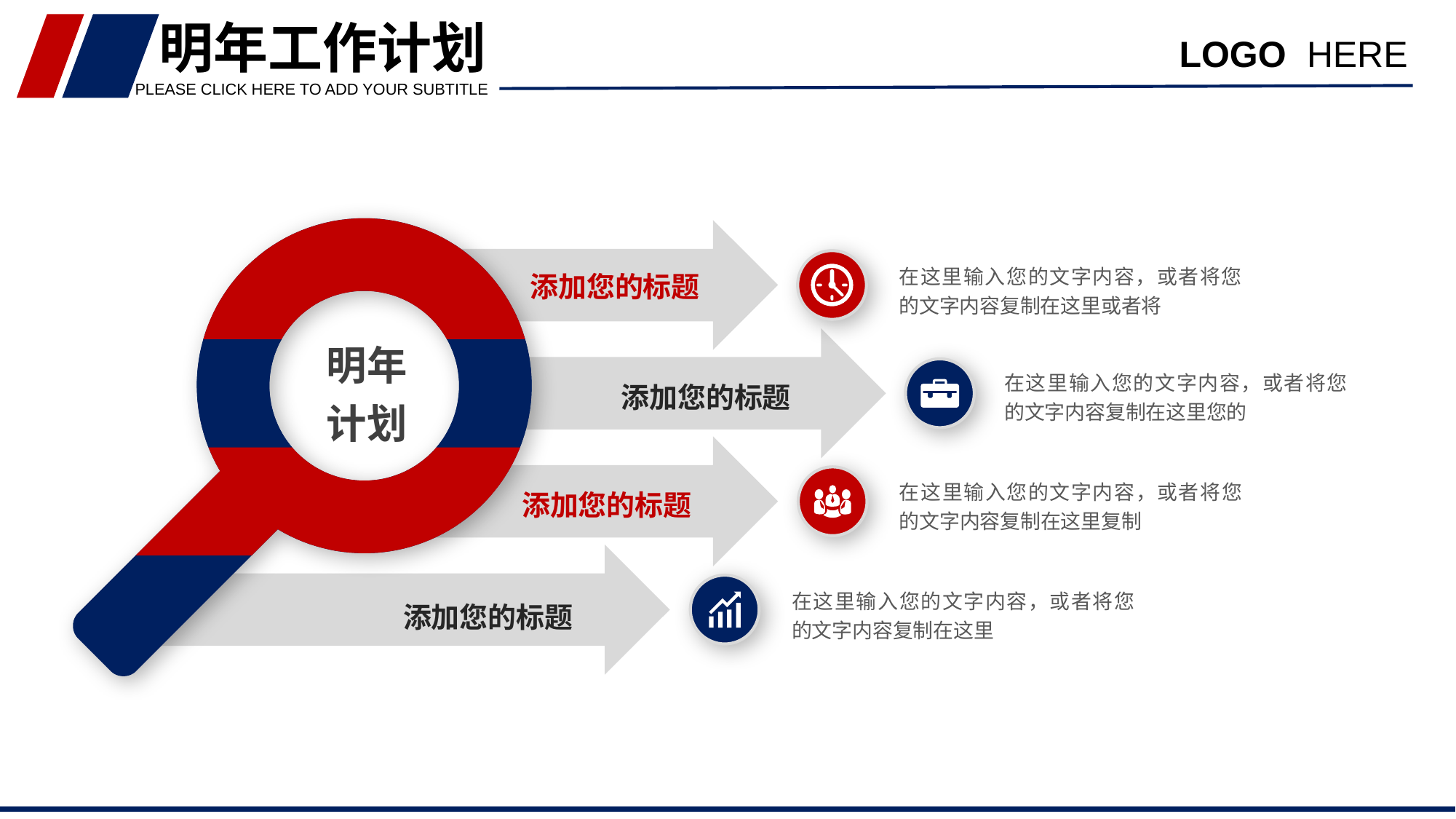

明年工作计划

LOGO  HERE
PLEASE CLICK HERE TO ADD YOUR SUBTITLE

添加您的标题

在这里输入您的文字内容，或者将您的文字内容复制在这里或者将
明年计划

添加您的标题

在这里输入您的文字内容，或者将您的文字内容复制在这里您的

添加您的标题

在这里输入您的文字内容，或者将您的文字内容复制在这里复制

添加您的标题

在这里输入您的文字内容，或者将您的文字内容复制在这里